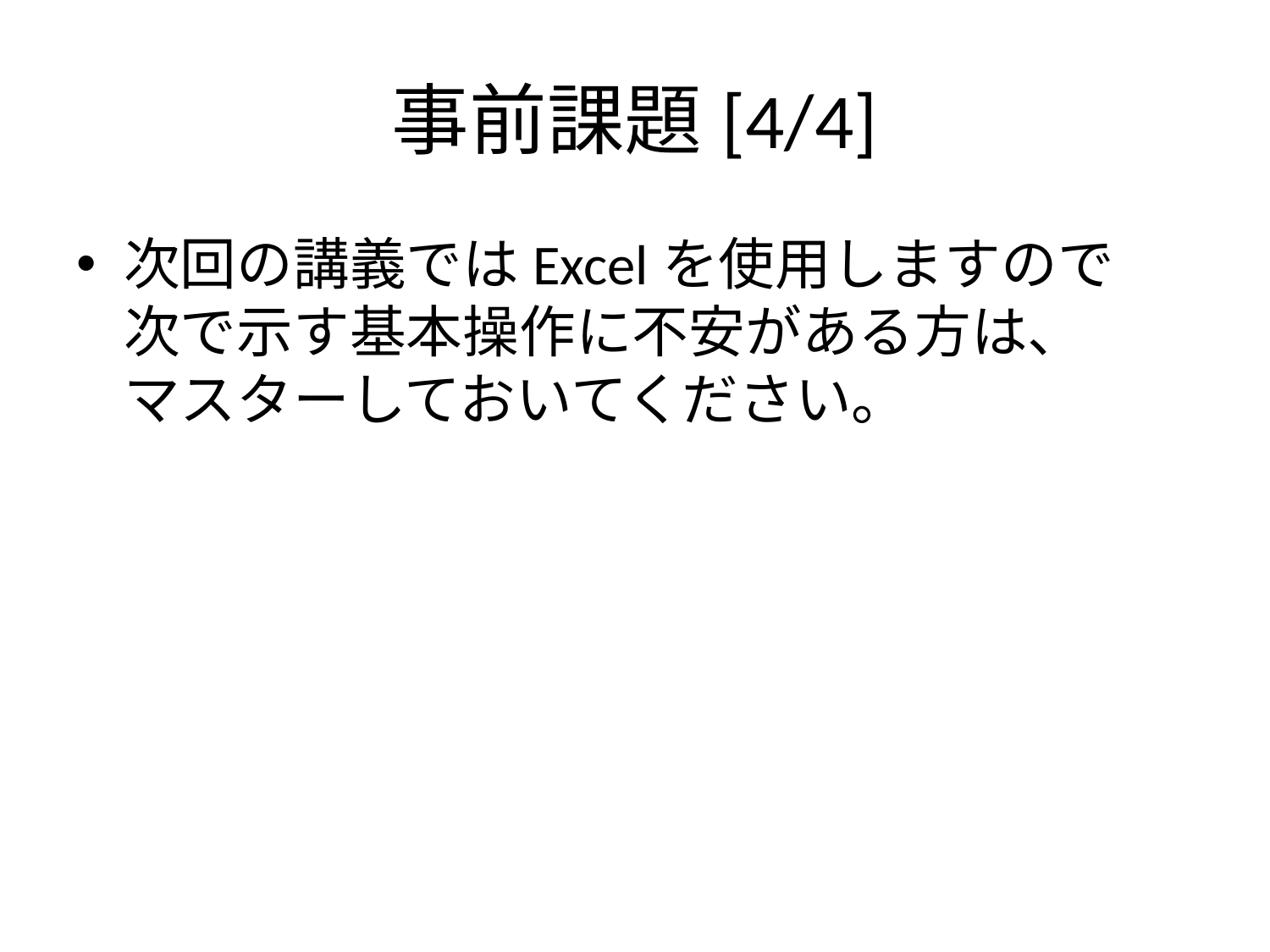

# 事前課題[4/4]
次回の講義ではExcelを使用しますので
次で示す基本操作に不安がある方は、
マスターしておいてください。